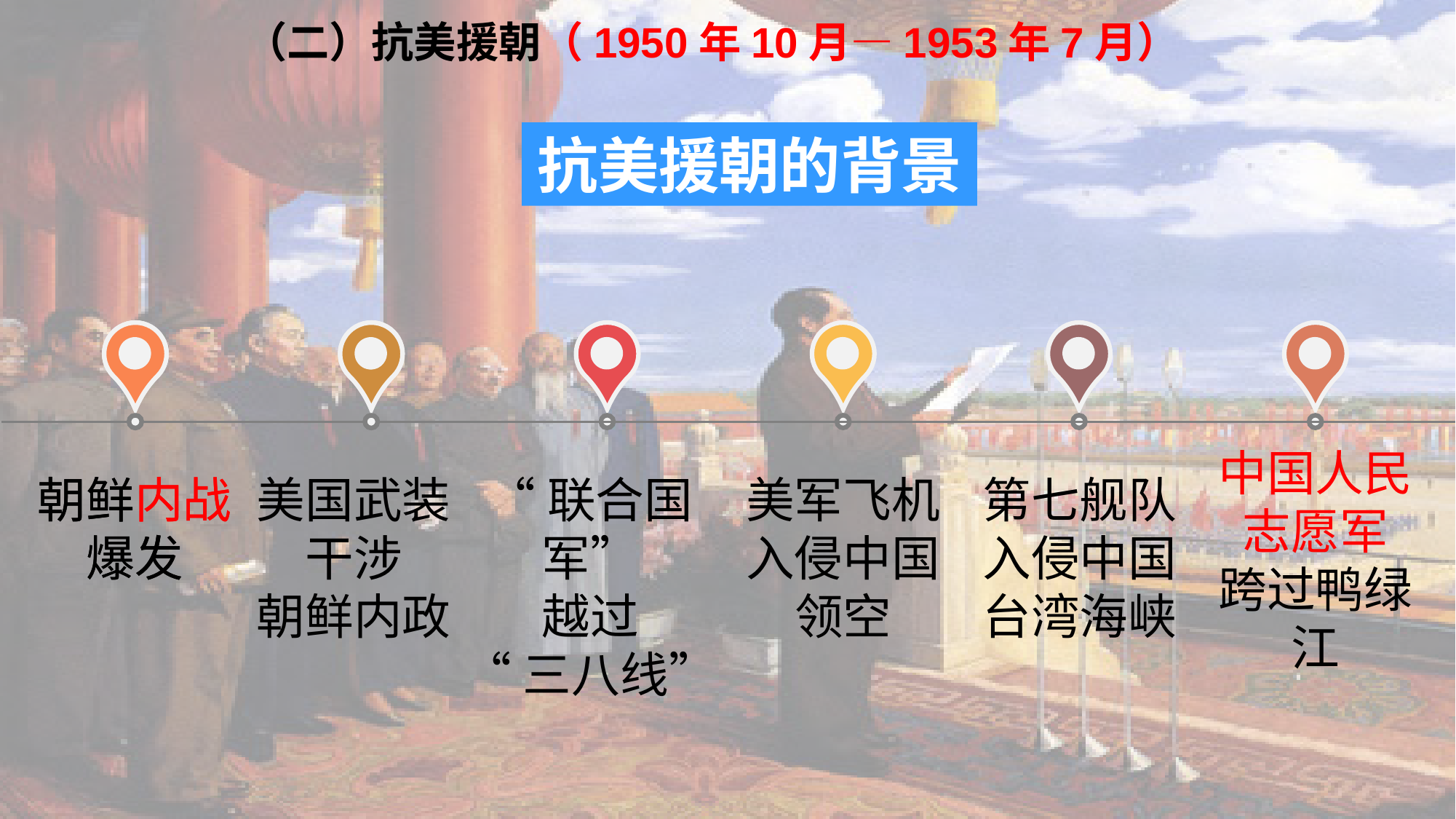

（二）抗美援朝（1950年10月—1953年7月）
抗美援朝的背景

中国人民志愿军
跨过鸭绿江
“联合国军”
越过
“三八线”
朝鲜内战爆发
美国武装干涉
朝鲜内政
第七舰队入侵中国台湾海峡
朝鲜内战爆发
美军飞机入侵中国领空
13